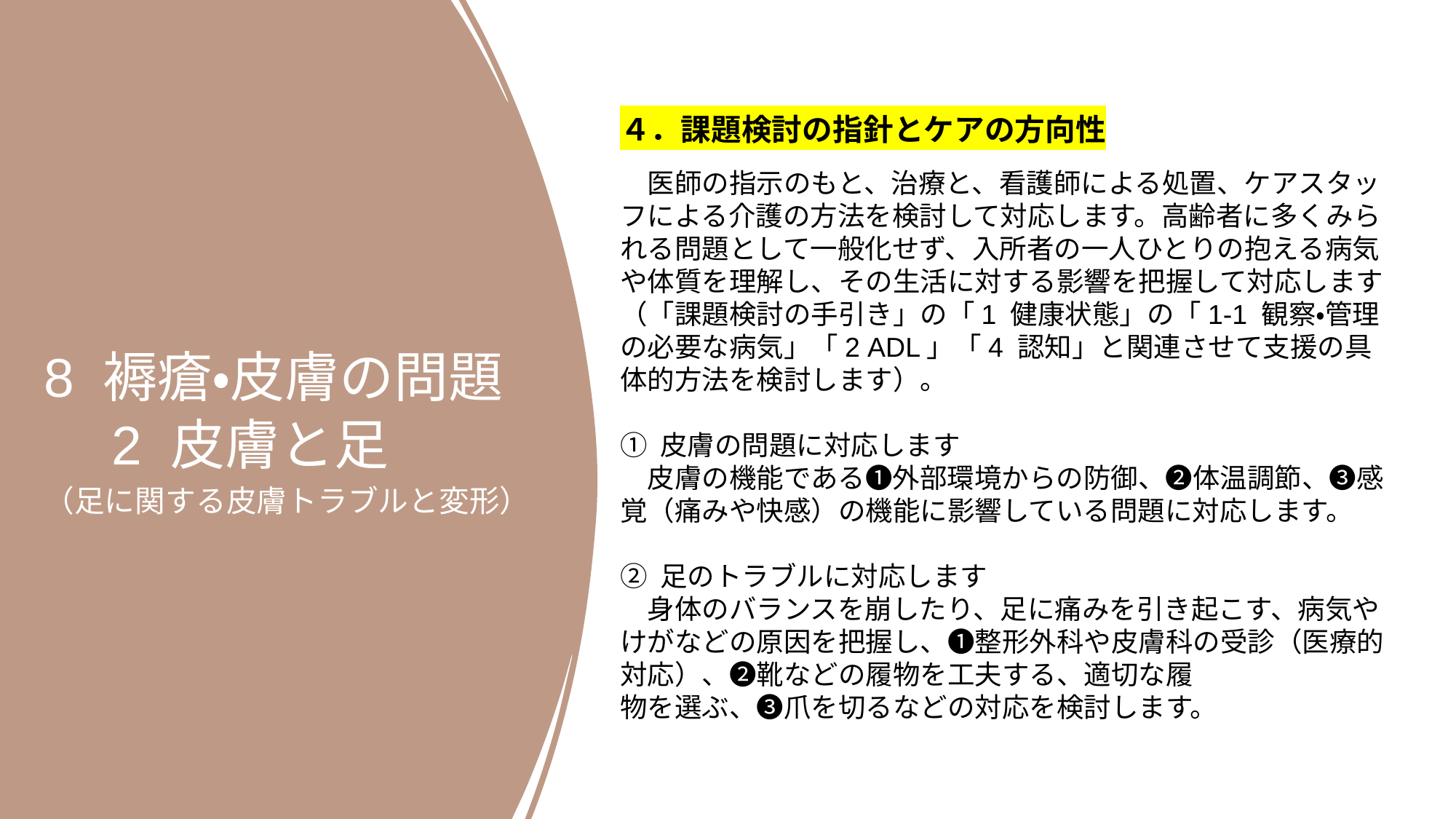

４．課題検討の指針とケアの方向性

　医師の指示のもと、治療と、看護師による処置、ケアスタッフによる介護の方法を検討して対応します。高齢者に多くみられる問題として一般化せず、入所者の一人ひとりの抱える病気や体質を理解し、その生活に対する影響を把握して対応します（「課題検討の手引き」の「1 健康状態」の「1-1 観察・管理の必要な病気」「2 ADL」「4 認知」と関連させて支援の具体的方法を検討します）。

① 皮膚の問題に対応します
　皮膚の機能である❶外部環境からの防御、❷体温調節、❸感覚（痛みや快感）の機能に影響している問題に対応します。

② 足のトラブルに対応します
　身体のバランスを崩したり、足に痛みを引き起こす、病気やけがなどの原因を把握し、❶整形外科や皮膚科の受診（医療的対応）、❷靴などの履物を工夫する、適切な履
物を選ぶ、❸爪を切るなどの対応を検討します。

8 褥瘡・皮膚の問題
　2 皮膚と足
（足に関する皮膚トラブルと変形）